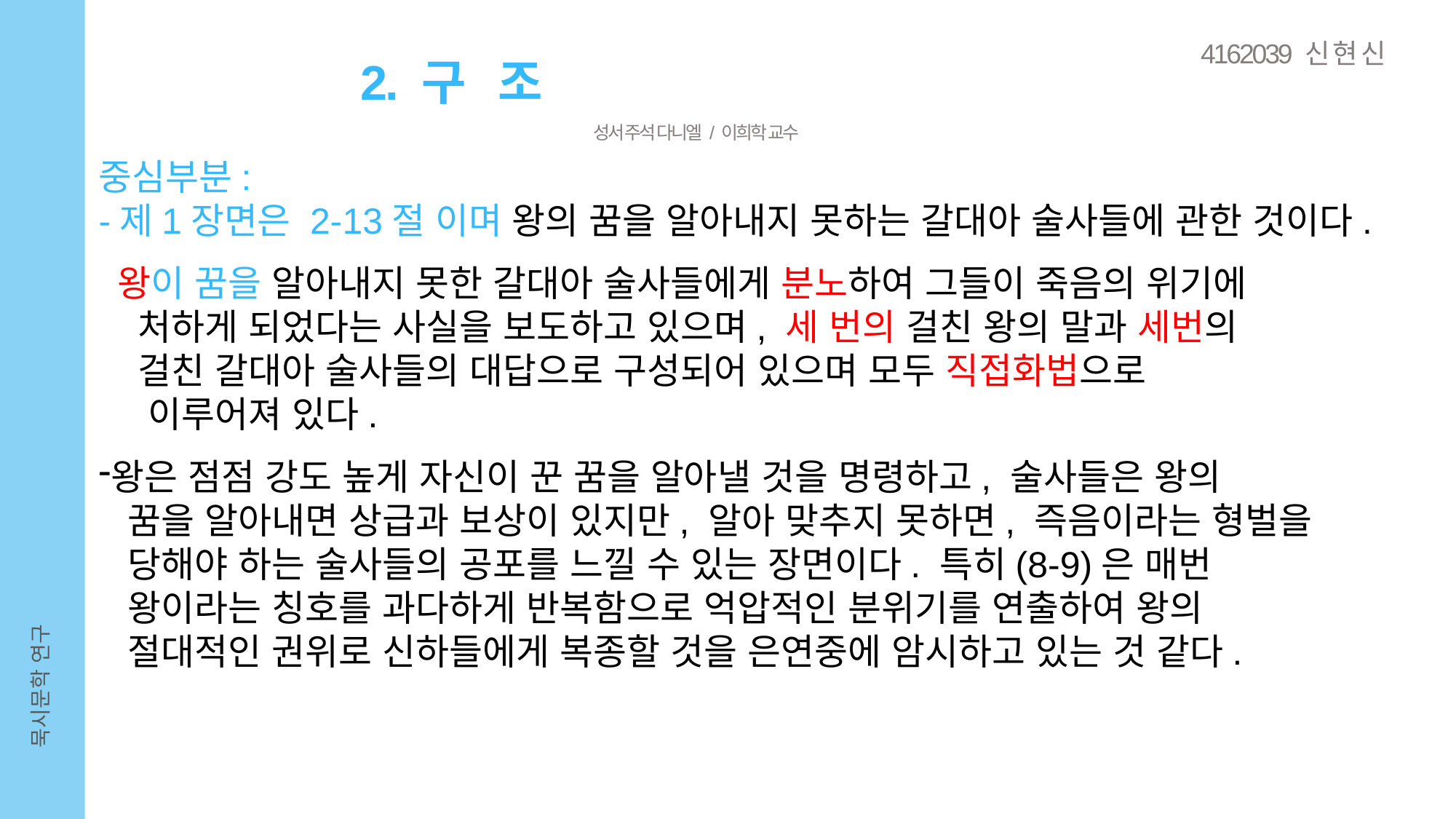

4162039 신 현 신
2. 구   조
성서 주석 다니엘 / 이희학 교수
중심부분:
-제1장면은 2-13절 이며 왕의 꿈을 알아내지 못하는 갈대아 술사들에 관한 것이다.

 왕이 꿈을 알아내지 못한 갈대아 술사들에게 분노하여 그들이 죽음의 위기에
   처하게 되었다는 사실을 보도하고 있으며, 세 번의 걸친 왕의 말과 세번의
   걸친 갈대아 술사들의 대답으로 구성되어 있으며 모두 직접화법으로
    이루어져 있다.

왕은 점점 강도 높게 자신이 꾼 꿈을 알아낼 것을 명령하고, 술사들은 왕의
  꿈을 알아내면 상급과 보상이 있지만, 알아 맞추지 못하면, 즉음이라는 형벌을
  당해야 하는 술사들의 공포를 느낄 수 있는 장면이다. 특히(8-9)은 매번
  왕이라는 칭호를 과다하게 반복함으로 억압적인 분위기를 연출하여 왕의
  절대적인 권위로 신하들에게 복종할 것을 은연중에 암시하고 있는 것 같다.

묵시문학 연구